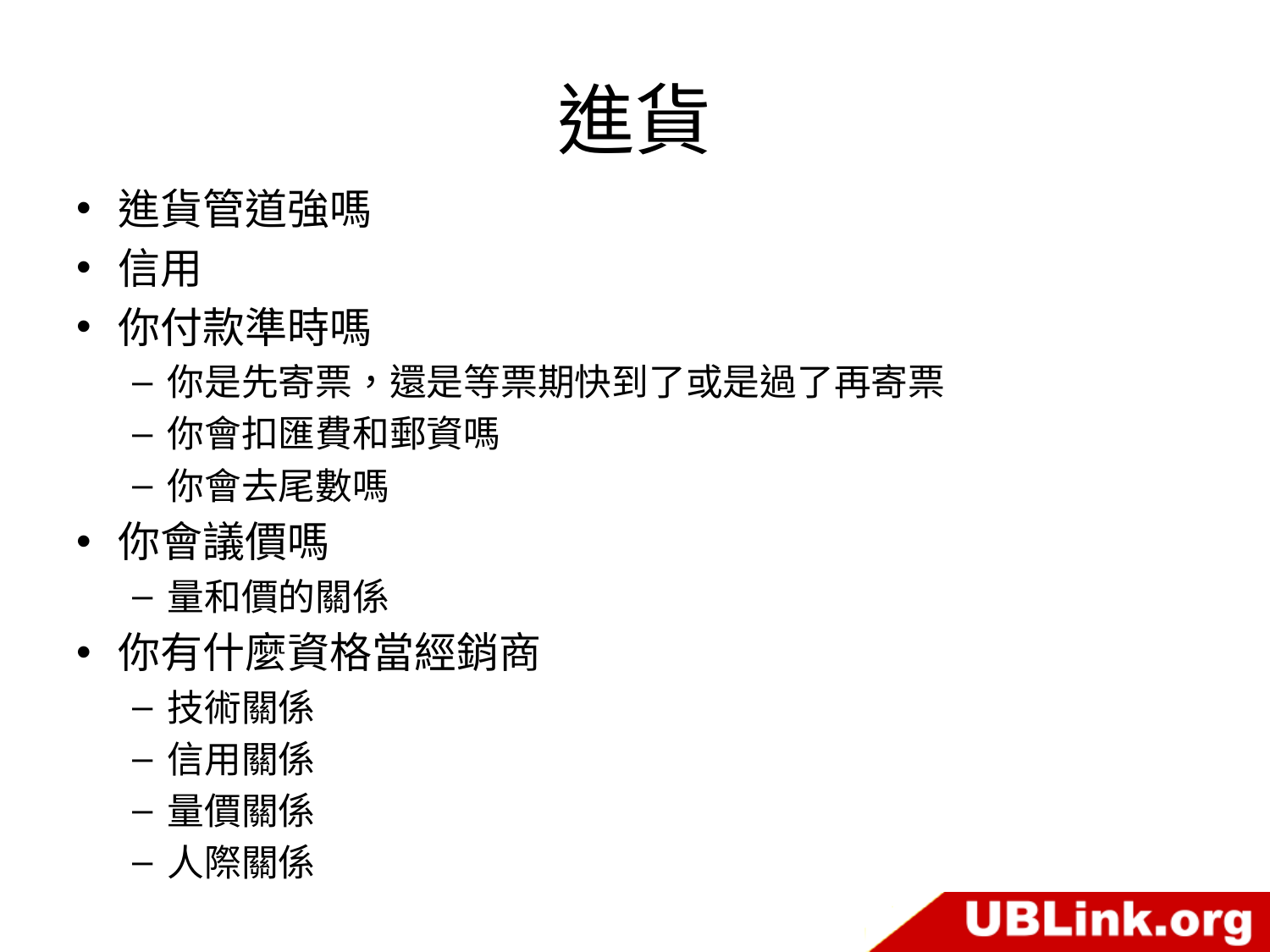

# 進貨
進貨管道強嗎
信用
你付款準時嗎
你是先寄票，還是等票期快到了或是過了再寄票
你會扣匯費和郵資嗎
你會去尾數嗎
你會議價嗎
量和價的關係
你有什麼資格當經銷商
技術關係
信用關係
量價關係
人際關係